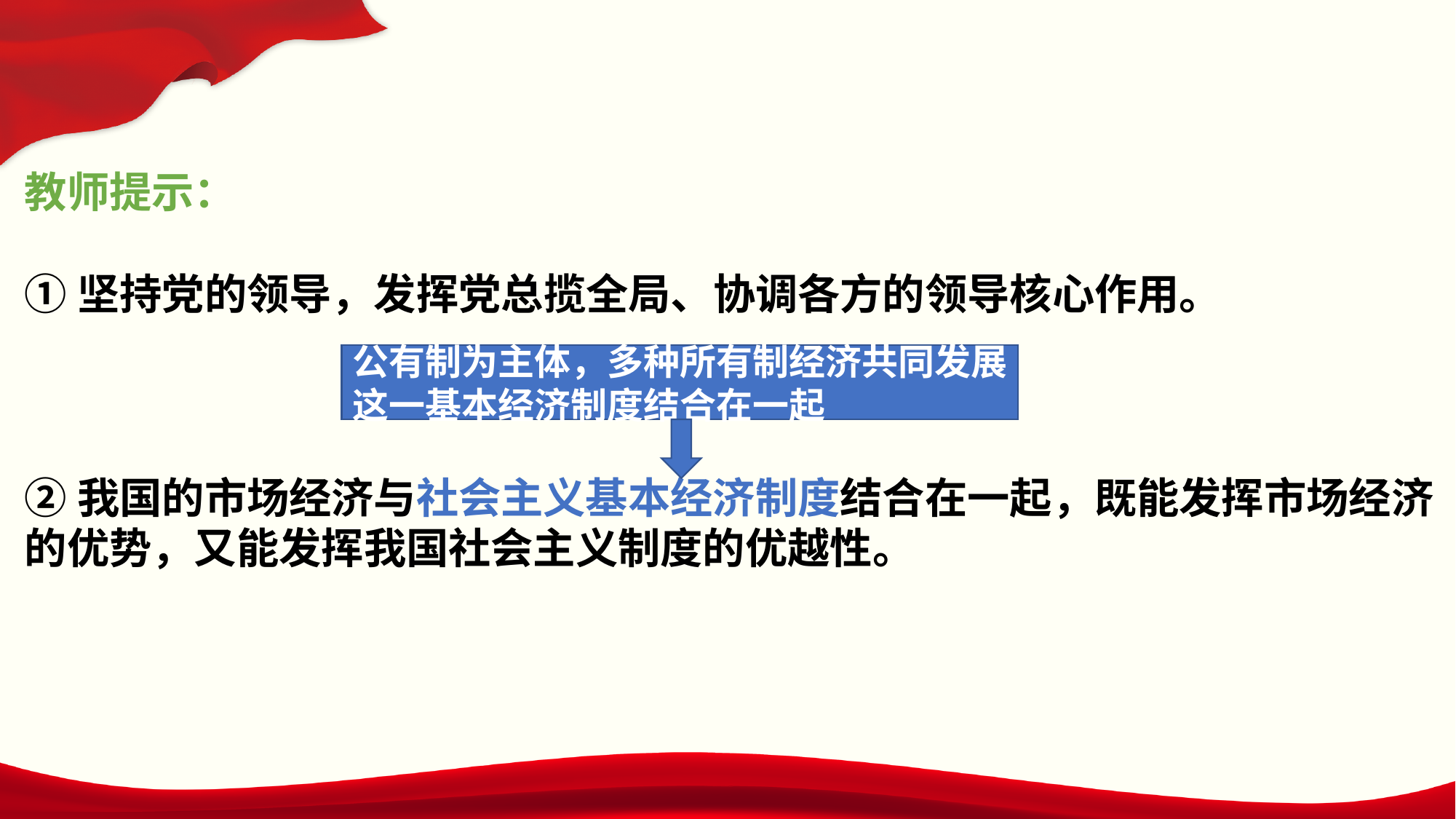

教师提示：

①坚持党的领导，发挥党总揽全局、协调各方的领导核心作用。

②我国的市场经济与社会主义基本经济制度结合在一起，既能发挥市场经济的优势，又能发挥我国社会主义制度的优越性。
公有制为主体，多种所有制经济共同发展这一基本经济制度结合在一起